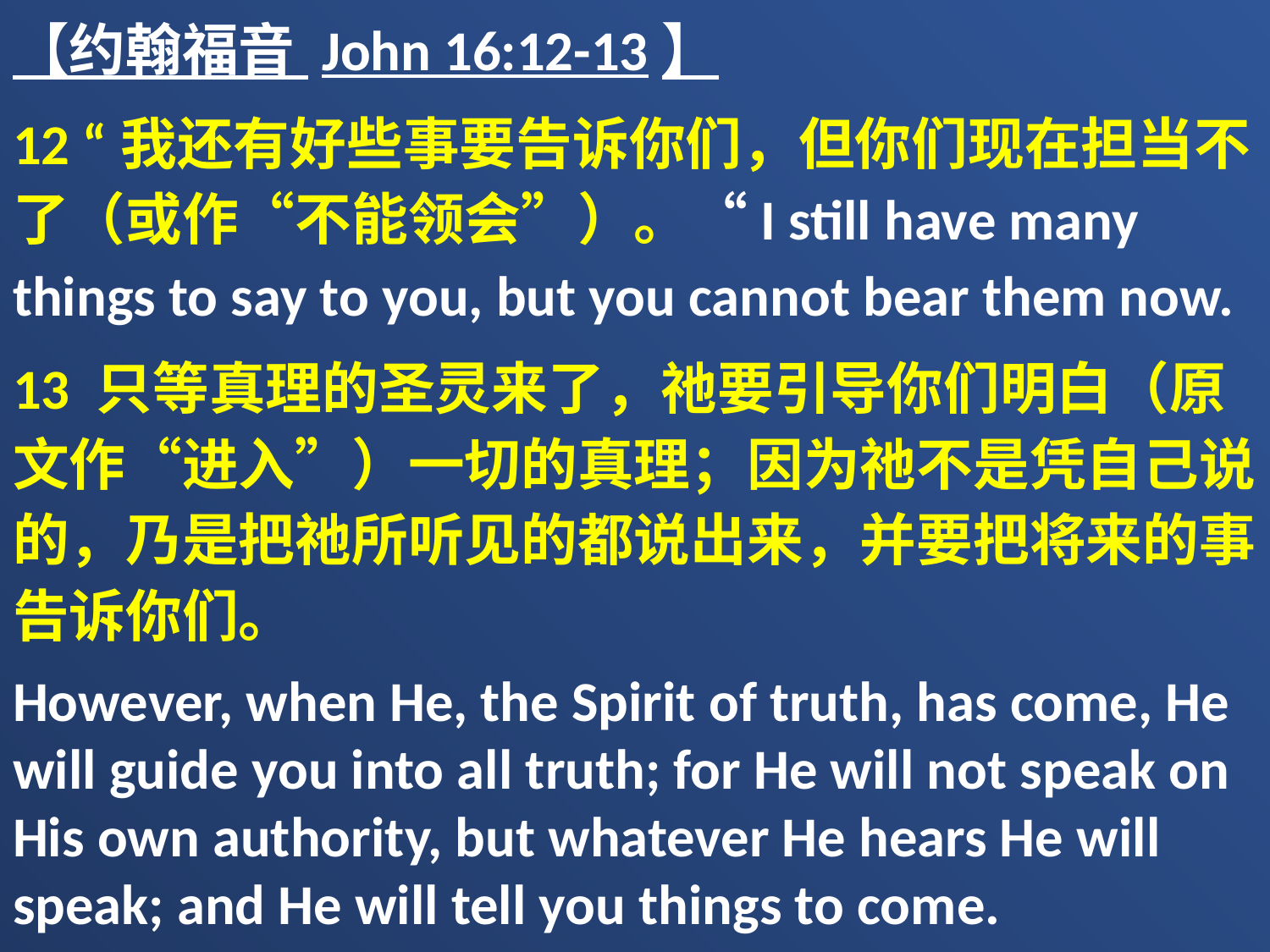

【约翰福音 John 16:12-13】
12 “我还有好些事要告诉你们，但你们现在担当不了（或作“不能领会”）。“I still have many things to say to you, but you cannot bear them now.
13 只等真理的圣灵来了，祂要引导你们明白（原文作“进入”）一切的真理；因为祂不是凭自己说的，乃是把祂所听见的都说出来，并要把将来的事告诉你们。
However, when He, the Spirit of truth, has come, He will guide you into all truth; for He will not speak on His own authority, but whatever He hears He will speak; and He will tell you things to come.